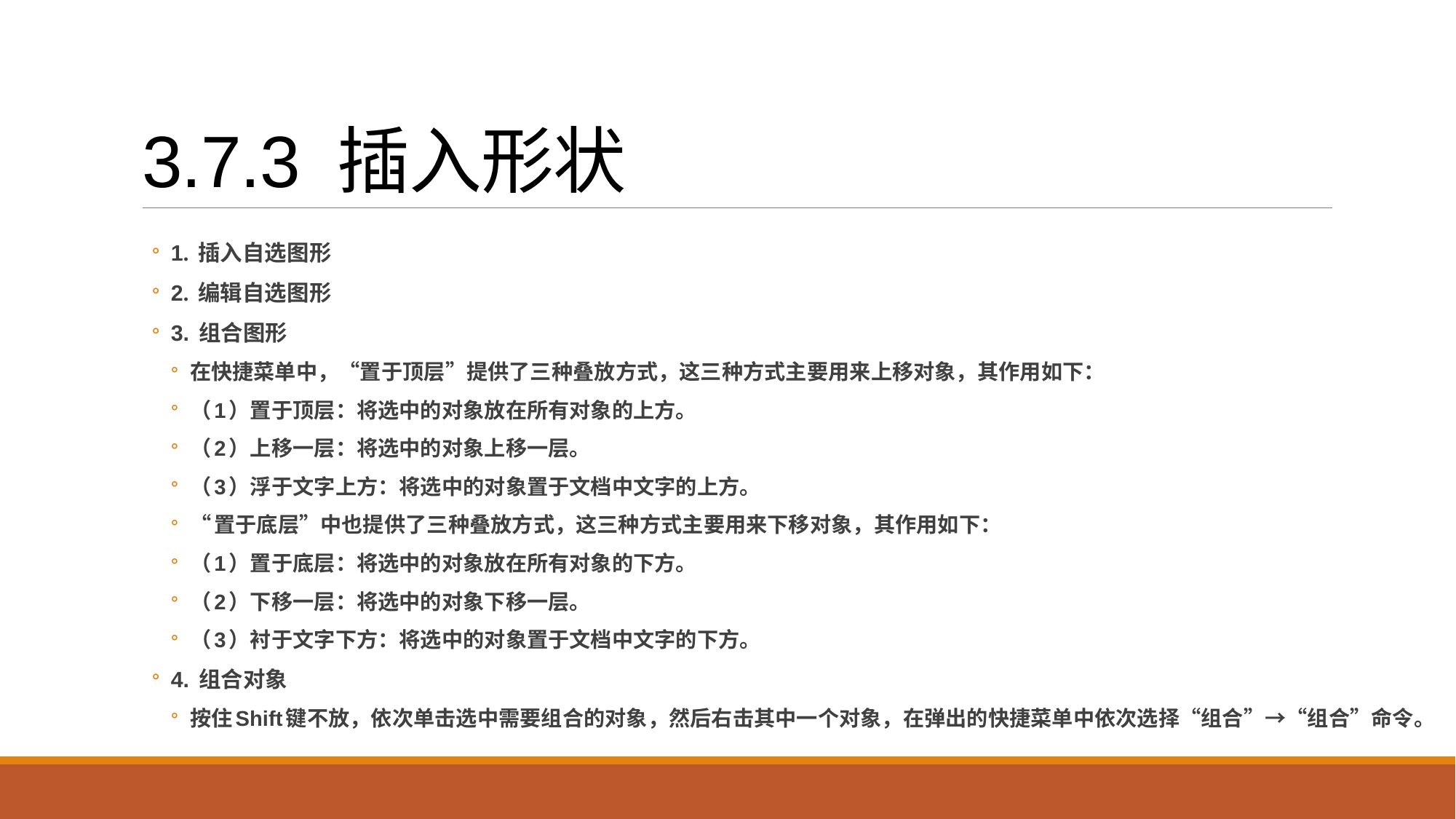

# 3.7.3 插入形状
1. 插入自选图形
2. 编辑自选图形
3. 组合图形
在快捷菜单中，“置于顶层”提供了三种叠放方式，这三种方式主要用来上移对象，其作用如下：
（1）置于顶层：将选中的对象放在所有对象的上方。
（2）上移一层：将选中的对象上移一层。
（3）浮于文字上方：将选中的对象置于文档中文字的上方。
“置于底层”中也提供了三种叠放方式，这三种方式主要用来下移对象，其作用如下：
（1）置于底层：将选中的对象放在所有对象的下方。
（2）下移一层：将选中的对象下移一层。
（3）衬于文字下方：将选中的对象置于文档中文字的下方。
4. 组合对象
按住Shift键不放，依次单击选中需要组合的对象，然后右击其中一个对象，在弹出的快捷菜单中依次选择“组合”→“组合”命令。